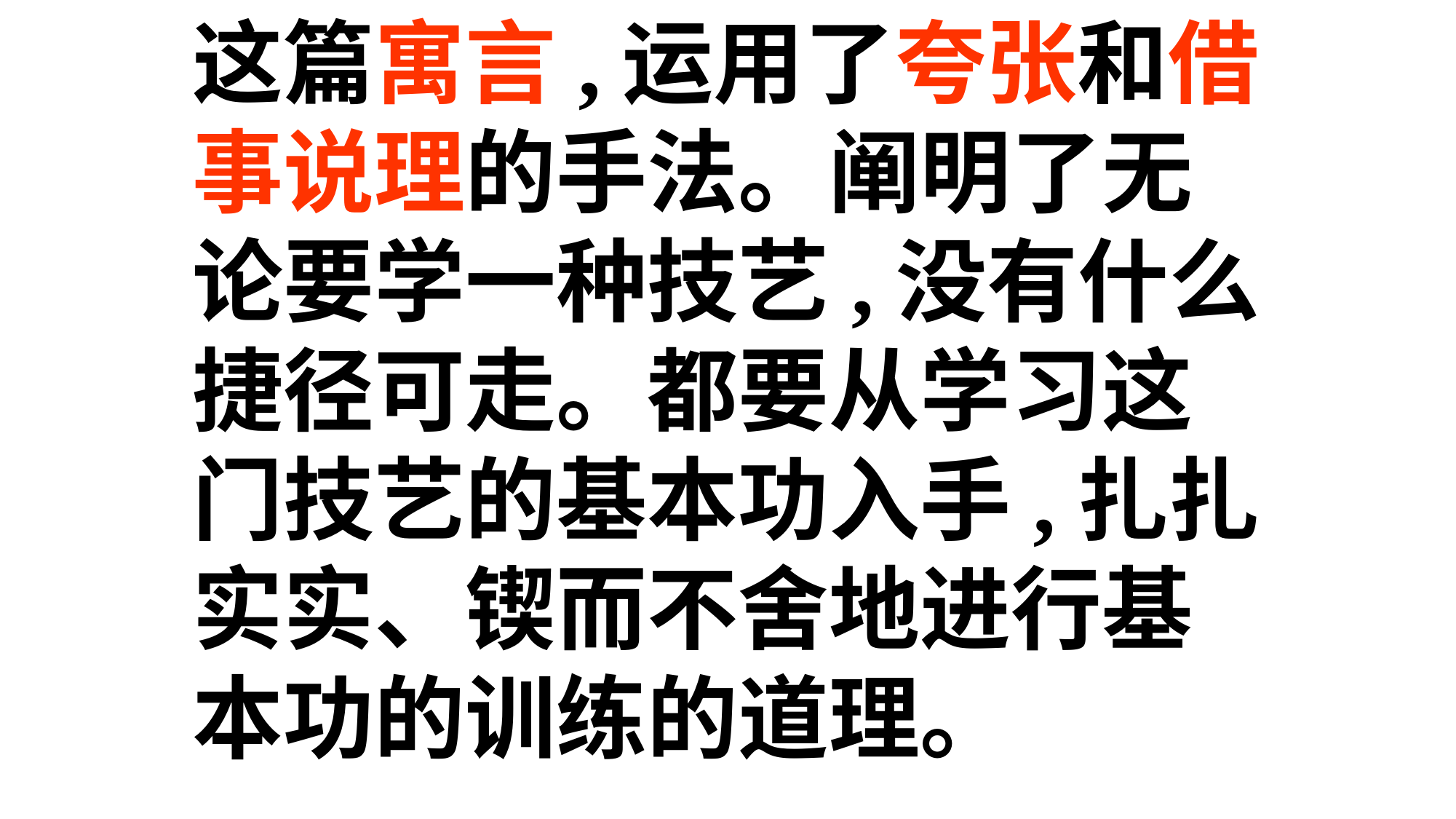

这篇寓言,运用了夸张和借事说理的手法。阐明了无论要学一种技艺,没有什么捷径可走。都要从学习这门技艺的基本功入手,扎扎实实、锲而不舍地进行基本功的训练的道理。